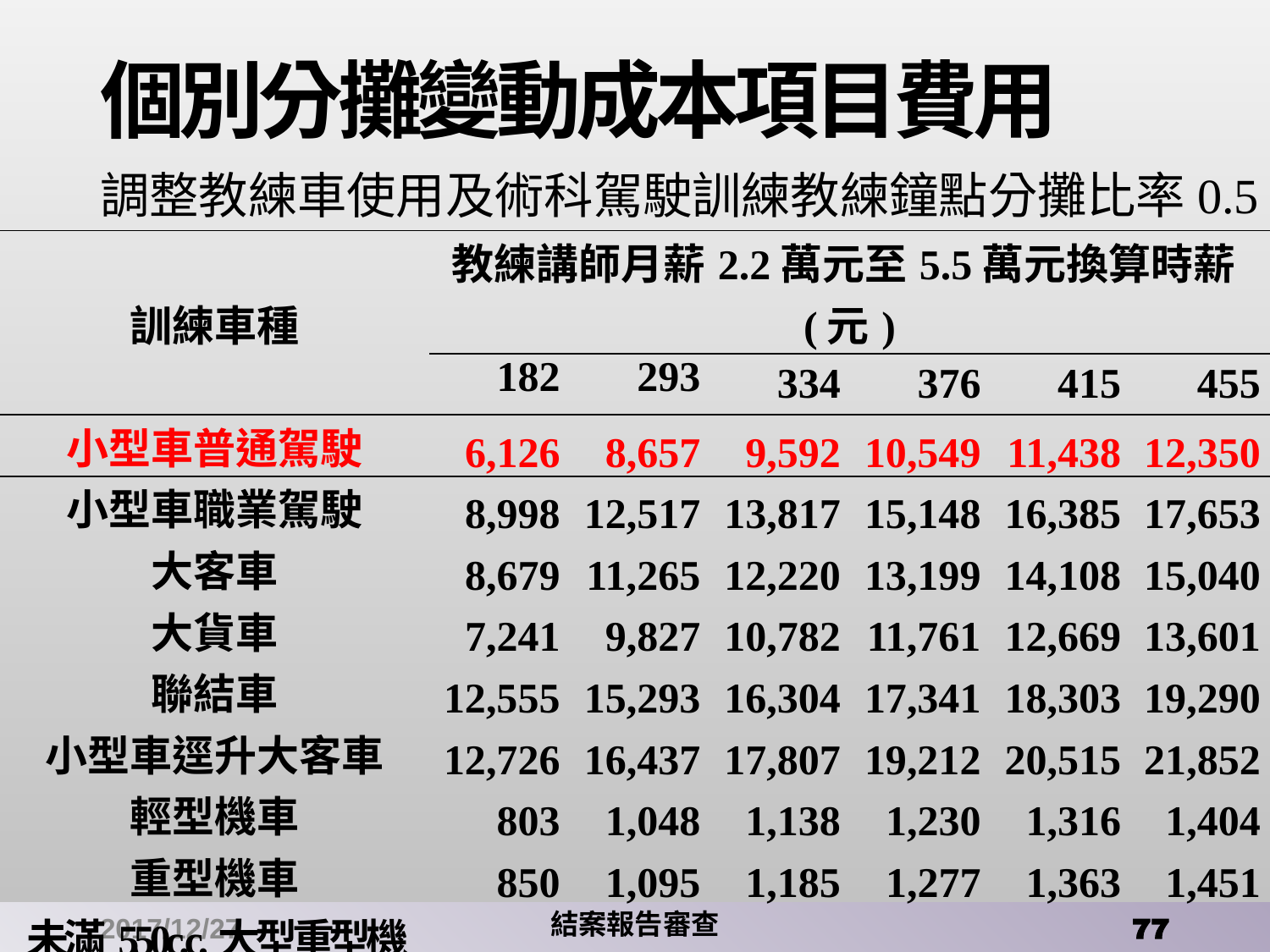

# 個別分攤變動成本項目費用
調整教練車使用及術科駕駛訓練教練鐘點分攤比率0.5
| 訓練車種 | 教練講師月薪2.2萬元至5.5萬元換算時薪(元) |  |  |  |  |  |
| --- | --- | --- | --- | --- | --- | --- |
|  | 182 | 293 | 334 | 376 | 415 | 455 |
| 小型車普通駕駛 | 6,126 | 8,657 | 9,592 | 10,549 | 11,438 | 12,350 |
| 小型車職業駕駛 | 8,998 | 12,517 | 13,817 | 15,148 | 16,385 | 17,653 |
| 大客車 | 8,679 | 11,265 | 12,220 | 13,199 | 14,108 | 15,040 |
| 大貨車 | 7,241 | 9,827 | 10,782 | 11,761 | 12,669 | 13,601 |
| 聯結車 | 12,555 | 15,293 | 16,304 | 17,341 | 18,303 | 19,290 |
| 小型車逕升大客車 | 12,726 | 16,437 | 17,807 | 19,212 | 20,515 | 21,852 |
| 輕型機車 | 803 | 1,048 | 1,138 | 1,230 | 1,316 | 1,404 |
| 重型機車 | 850 | 1,095 | 1,185 | 1,277 | 1,363 | 1,451 |
| 未滿550c.c.大型重型機車 | 2,814 | 3,450 | 3,685 | 3,926 | 4,149 | 4,379 |
| 550c.c.以上大型重型機車 | 2,882 | 3,559 | 3,809 | 4,065 | 4,303 | 4,547 |
| 小型車掛附拖車 | 3,677 | 4,801 | 5,217 | 5,642 | 6,037 | 6,442 |
2017/12/27
結案報告審查
77